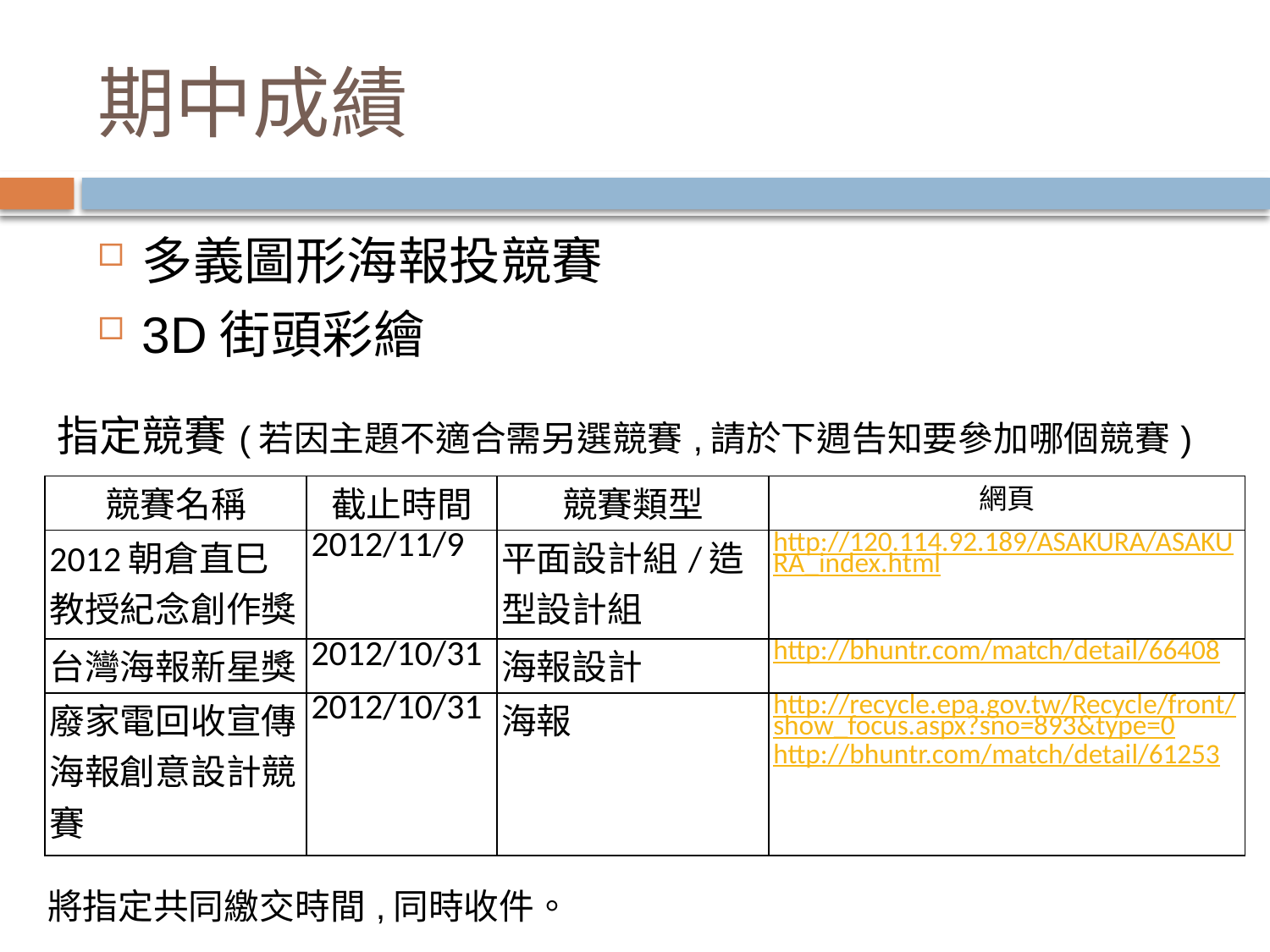

# 期中成績
多義圖形海報投競賽
3D街頭彩繪

指定競賽(若因主題不適合需另選競賽,請於下週告知要參加哪個競賽)
| 競賽名稱 | 截止時間 | 競賽類型 | 網頁 |
| --- | --- | --- | --- |
| 2012朝倉直巳教授紀念創作獎 | 2012/11/9 | 平面設計組/造型設計組 | http://120.114.92.189/ASAKURA/ASAKURA\_index.html |
| 台灣海報新星獎 | 2012/10/31 | 海報設計 | http://bhuntr.com/match/detail/66408 |
| 廢家電回收宣傳海報創意設計競賽 | 2012/10/31 | 海報 | http://recycle.epa.gov.tw/Recycle/front/show\_focus.aspx?sno=893&type=0 http://bhuntr.com/match/detail/61253 |
將指定共同繳交時間,同時收件。